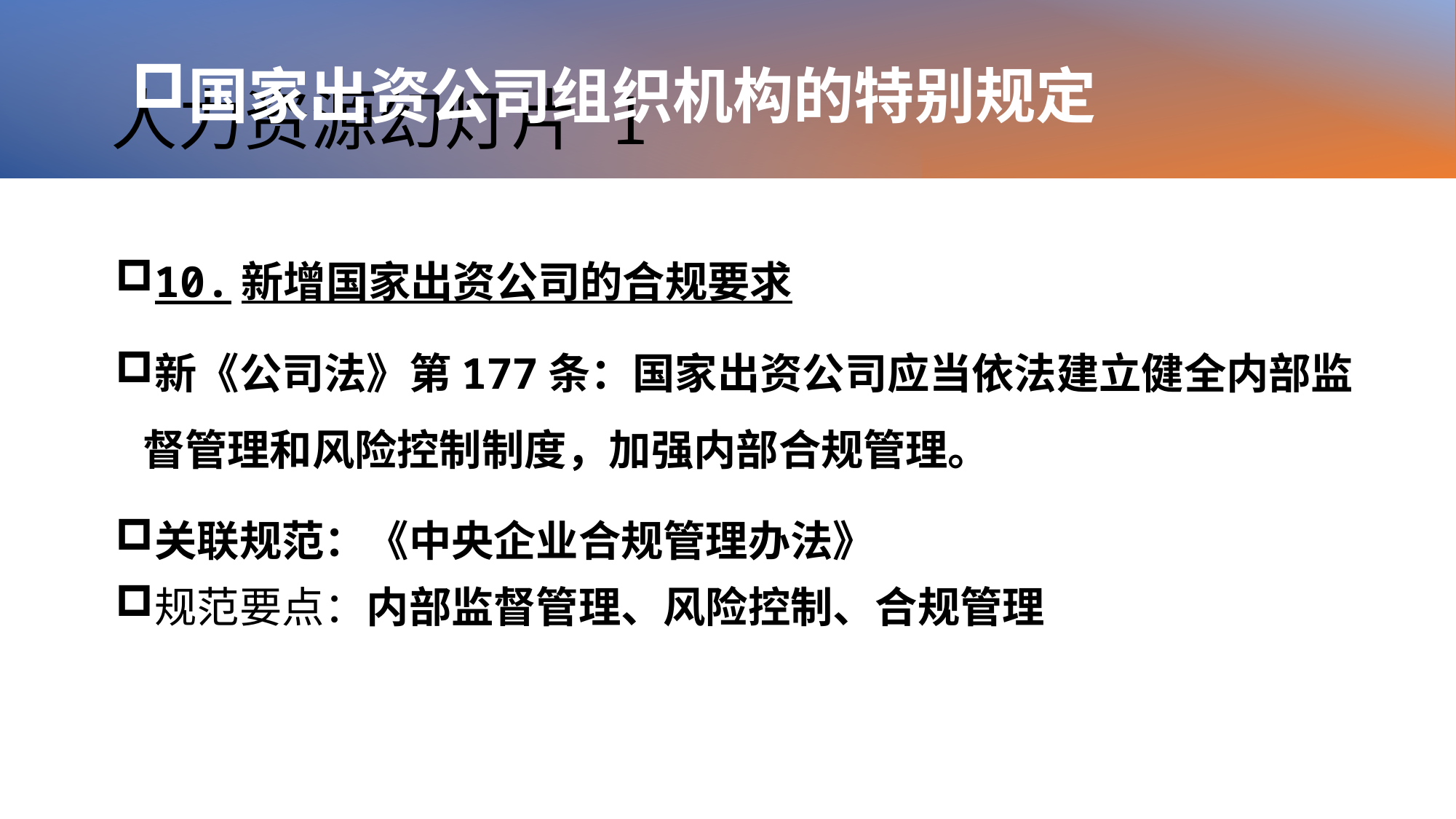

# 人力资源幻灯片 1
国家出资公司组织机构的特别规定
10.新增国家出资公司的合规要求
新《公司法》第177条：国家出资公司应当依法建立健全内部监督管理和风险控制制度，加强内部合规管理。
关联规范：《中央企业合规管理办法》
规范要点：内部监督管理、风险控制、合规管理